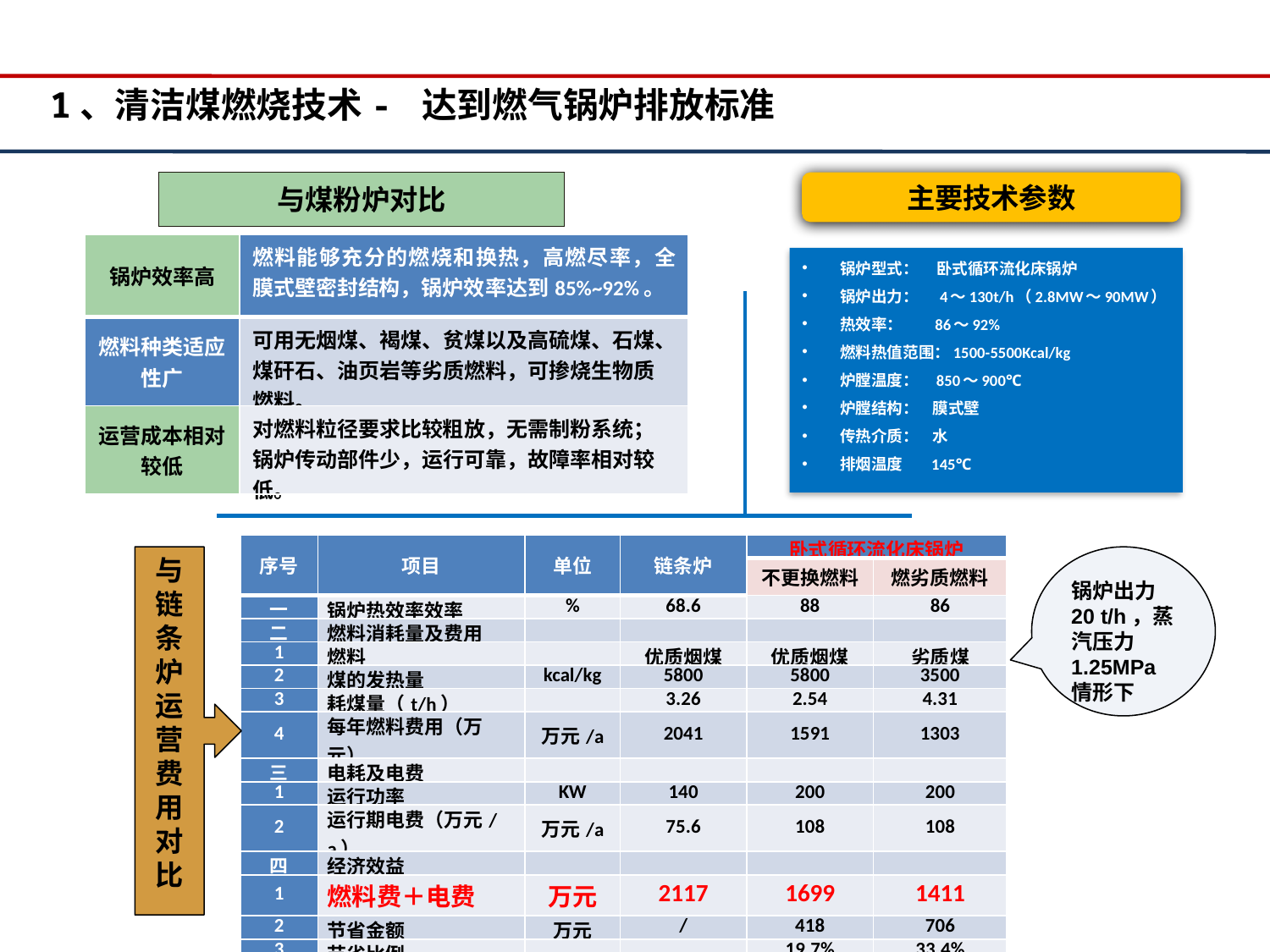

1、清洁煤燃烧技术- 达到燃气锅炉排放标准

与煤粉炉对比
主要技术参数
| 锅炉效率高 | 燃料能够充分的燃烧和换热，高燃尽率，全膜式壁密封结构，锅炉效率达到85%~92%。 |
| --- | --- |
| 燃料种类适应性广 | 可用无烟煤、褐煤、贫煤以及高硫煤、石煤、煤矸石、油页岩等劣质燃料，可掺烧生物质燃料。 |
| 运营成本相对较低 | 对燃料粒径要求比较粗放，无需制粉系统；锅炉传动部件少，运行可靠，故障率相对较低。 |
锅炉型式：     卧式循环流化床锅炉
锅炉出力：     4～130t/h（2.8MW～90MW）
热效率：        86～92%
燃料热值范围：1500-5500Kcal/kg
炉膛温度：    850～900℃
炉膛结构：    膜式壁
传热介质：    水
排烟温度       145℃

| 序号 | 项目 | 单位 | 链条炉 | 卧式循环流化床锅炉 |  |
| --- | --- | --- | --- | --- | --- |
|  |  |  |  | 不更换燃料 | 燃劣质燃料 |
| 一 | 锅炉热效率效率 | % | 68.6 | 88 | 86 |
| 二 | 燃料消耗量及费用 |  |  |  |  |
| 1 | 燃料 |  | 优质烟煤 | 优质烟煤 | 劣质煤 |
| 2 | 煤的发热量 | kcal/kg | 5800 | 5800 | 3500 |
| 3 | 耗煤量（t/h） |  | 3.26 | 2.54 | 4.31 |
| 4 | 每年燃料费用（万元） | 万元/a | 2041 | 1591 | 1303 |
| 三 | 电耗及电费 |  |  |  |  |
| 1 | 运行功率 | KW | 140 | 200 | 200 |
| 2 | 运行期电费（万元/a） | 万元/a | 75.6 | 108 | 108 |
| 四 | 经济效益 |  |  |  |  |
| 1 | 燃料费＋电费 | 万元 | 2117 | 1699 | 1411 |
| 2 | 节省金额 | 万元 | / | 418 | 706 |
| 3 | 节省比例 |  |  | 19.7% | 33.4% |
与链条炉运营费用对比
锅炉出力20 t/h，蒸汽压力1.25MPa情形下